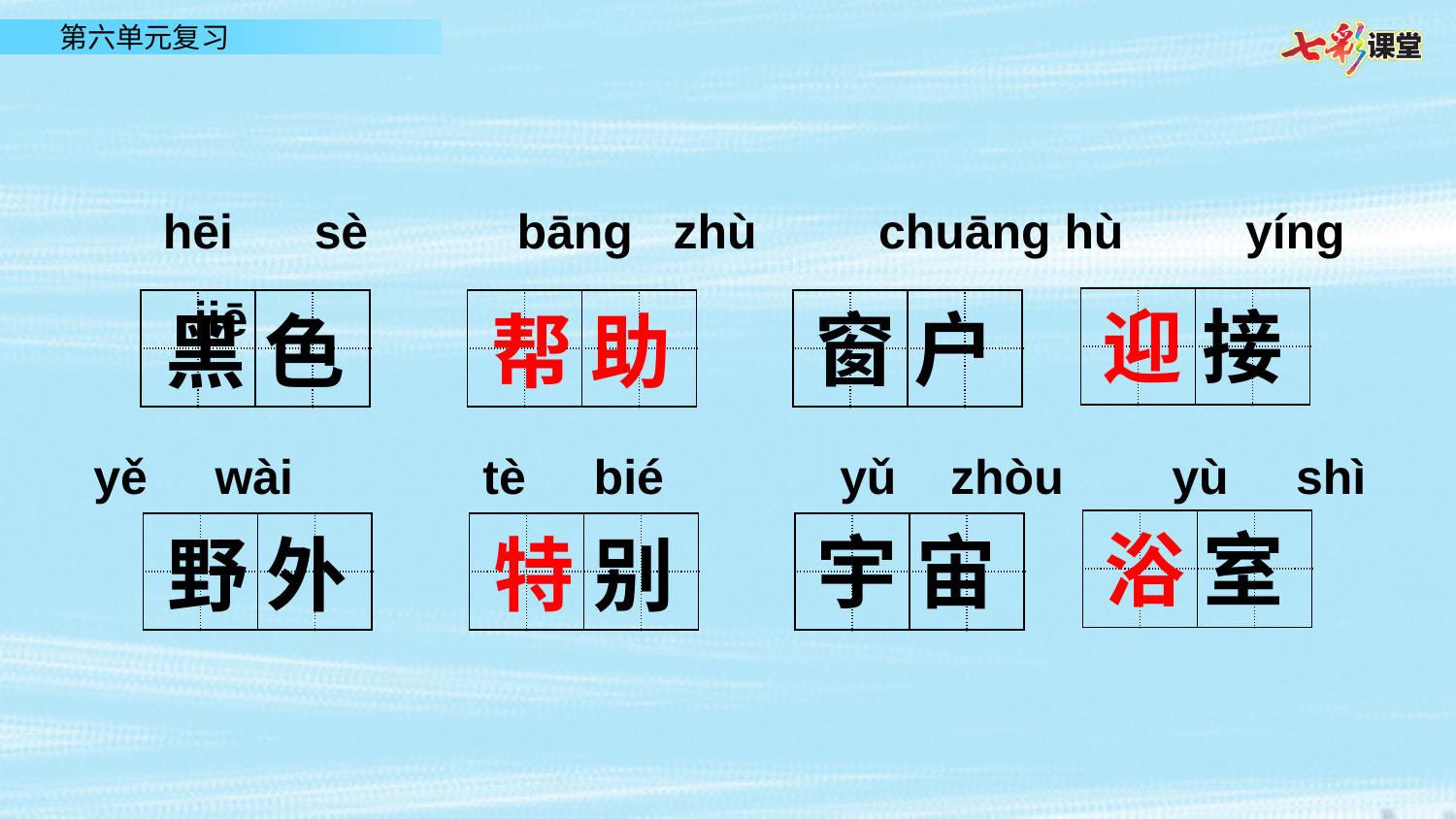

hēi      sè           bāng   zhù         chuāng hù         yíng    jiē

|  |  |  |  |
| --- | --- | --- | --- |
|  |  |  |  |
迎 接
|  |  |  |  |
| --- | --- | --- | --- |
|  |  |  |  |
|  |  |  |  |
| --- | --- | --- | --- |
|  |  |  |  |
|  |  |  |  |
| --- | --- | --- | --- |
|  |  |  |  |
窗 户
黑 色
帮 助
 yě     wài              tè     bié             yǔ    zhòu        yù     shì
|  |  |  |  |
| --- | --- | --- | --- |
|  |  |  |  |
浴 室
|  |  |  |  |
| --- | --- | --- | --- |
|  |  |  |  |
|  |  |  |  |
| --- | --- | --- | --- |
|  |  |  |  |
|  |  |  |  |
| --- | --- | --- | --- |
|  |  |  |  |
宇 宙
野 外
特 别